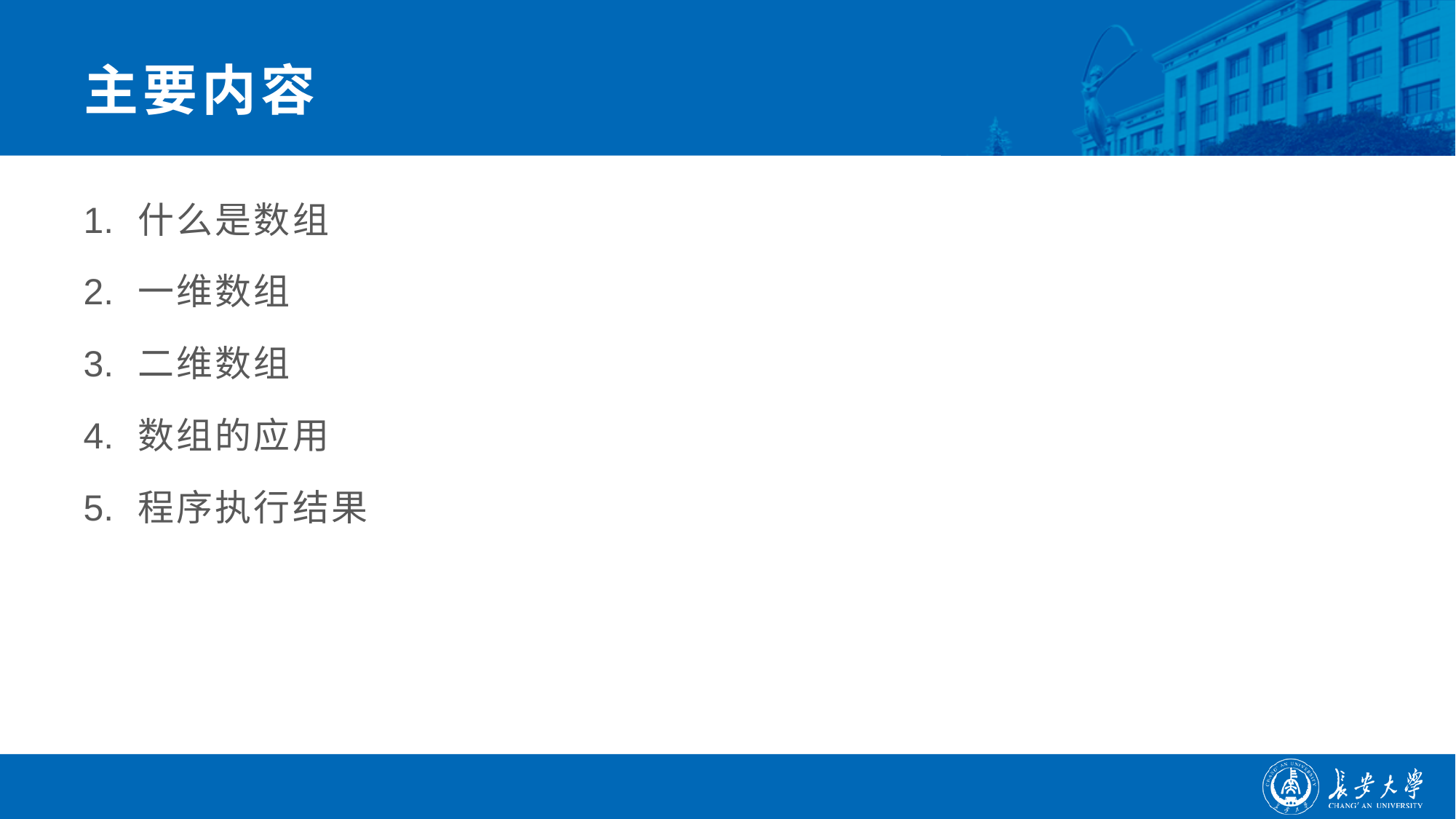

# 主要内容
什么是数组
一维数组
二维数组
数组的应用
程序执行结果